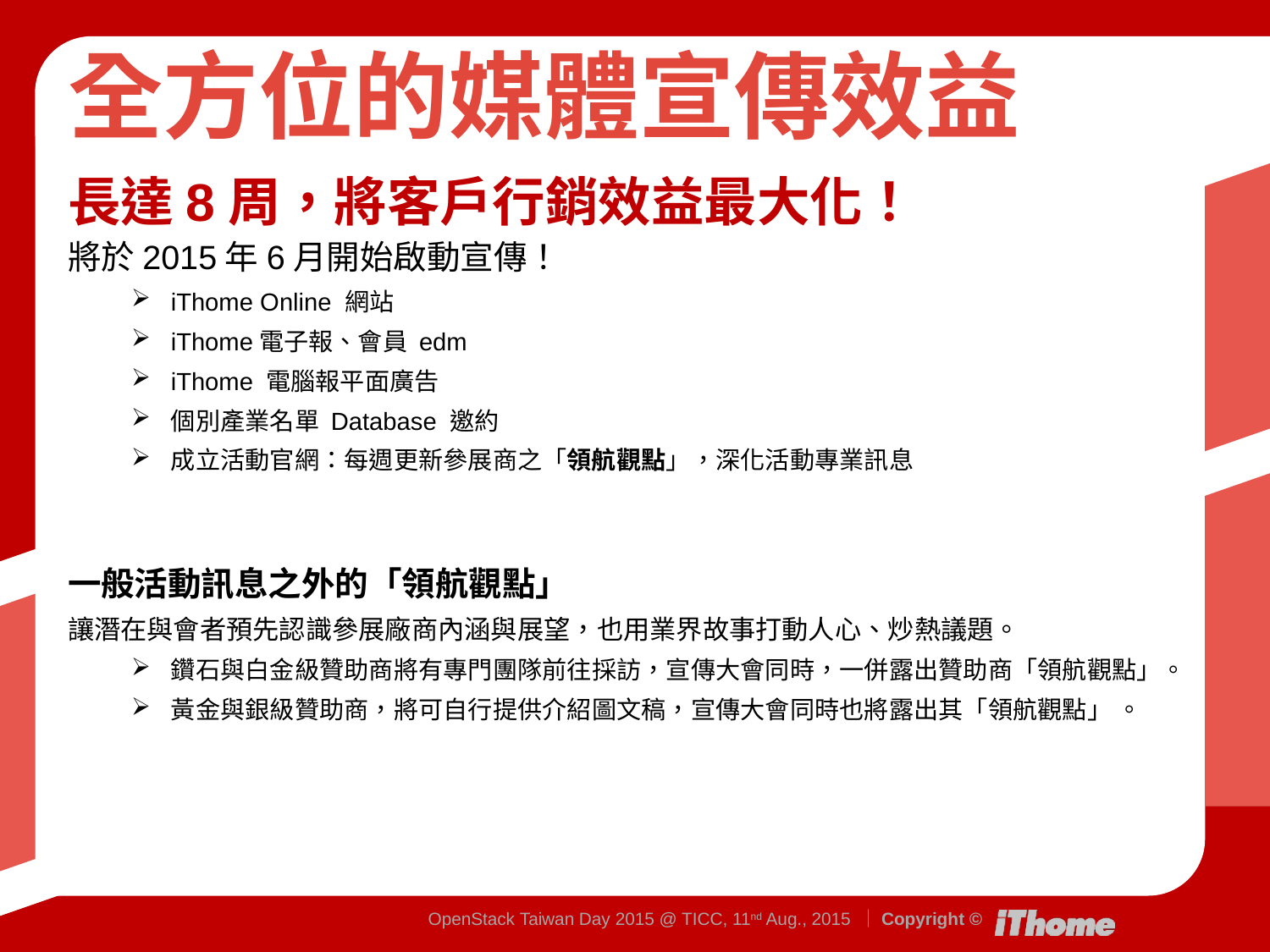

# 全方位的媒體宣傳效益
長達8周，將客戶行銷效益最大化！
將於2015年6月開始啟動宣傳！
iThome Online 網站
iThome電子報、會員 edm
iThome 電腦報平面廣告
個別產業名單 Database 邀約
成立活動官網：每週更新參展商之「領航觀點」，深化活動專業訊息

一般活動訊息之外的「領航觀點」
讓潛在與會者預先認識參展廠商內涵與展望，也用業界故事打動人心、炒熱議題。
鑽石與白金級贊助商將有專門團隊前往採訪，宣傳大會同時，一併露出贊助商「領航觀點」。
黃金與銀級贊助商，將可自行提供介紹圖文稿，宣傳大會同時也將露出其「領航觀點」 。